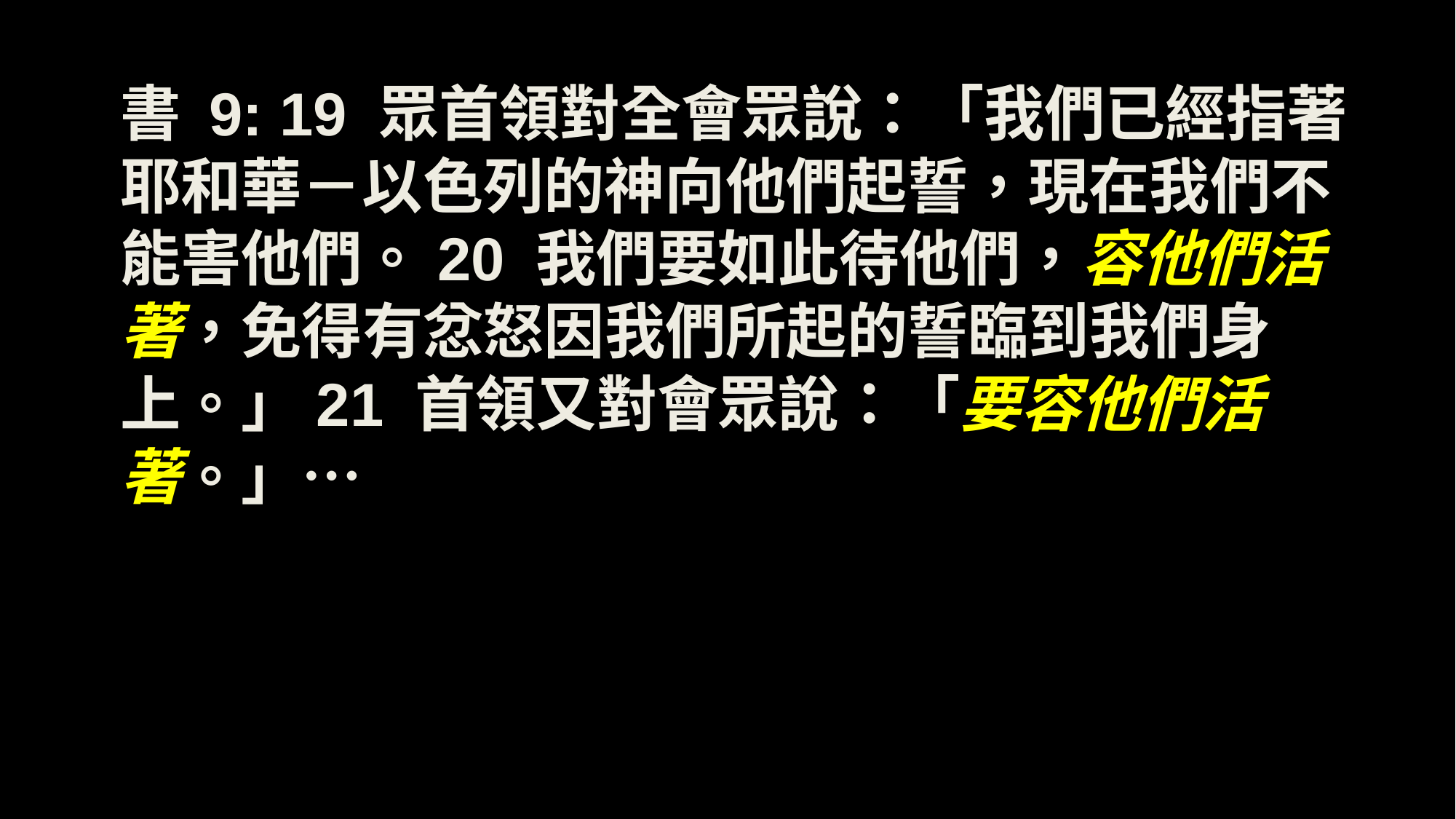

書 9: 19 眾首領對全會眾說：「我們已經指著耶和華－以色列的神向他們起誓，現在我們不能害他們。20 我們要如此待他們，容他們活著，免得有忿怒因我們所起的誓臨到我們身上。」21 首領又對會眾說：「要容他們活著。」…